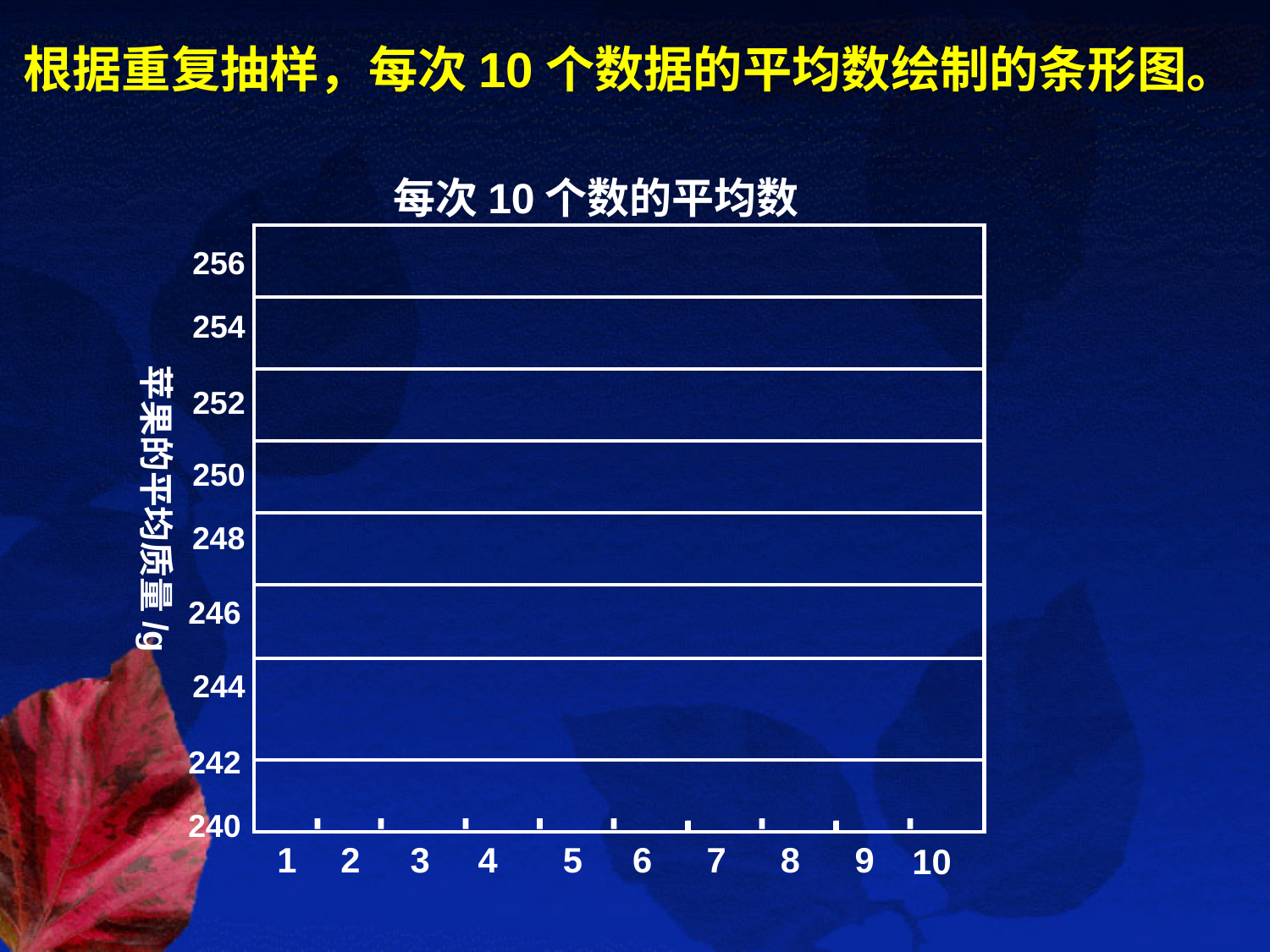

根据重复抽样，每次10个数据的平均数绘制的条形图。
每次10个数的平均数
|  |
| --- |
|  |
|  |
|  |
|  |
|  |
|  |
|  |
256
254
苹果的平均质量/g
252

250

248

246
244
242
240

1
2
3
4
5
6
7
8
9
10